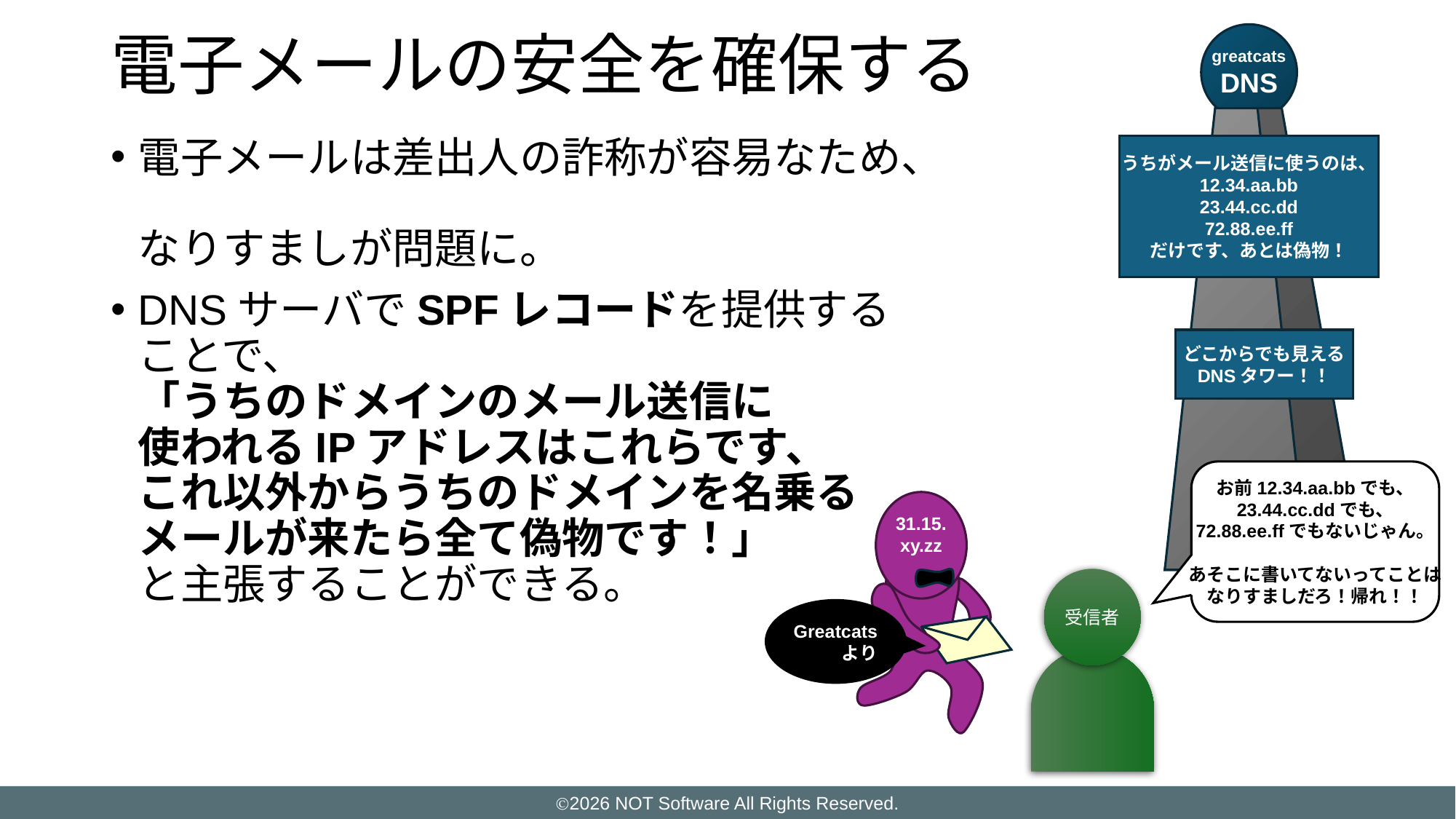

# 電子メールの安全を確保する
greatcats
DNS

電子メールは差出人の詐称が容易なため、
なりすましが問題に。
DNSサーバでSPFレコードを提供することで、
「うちのドメインのメール送信に
使われるIPアドレスはこれらです、
これ以外からうちのドメインを名乗る
メールが来たら全て偽物です！」
と主張することができる。
うちがメール送信に使うのは、
12.34.aa.bb
23.44.cc.dd
72.88.ee.ff
だけです、あとは偽物！
どこからでも見える
DNSタワー！！
お前12.34.aa.bbでも、
23.44.cc.ddでも、
72.88.ee.ffでもないじゃん。

あそこに書いてないってことは
なりすましだろ！帰れ！！
31.15.
xy.zz

受信者

Greatcats
より